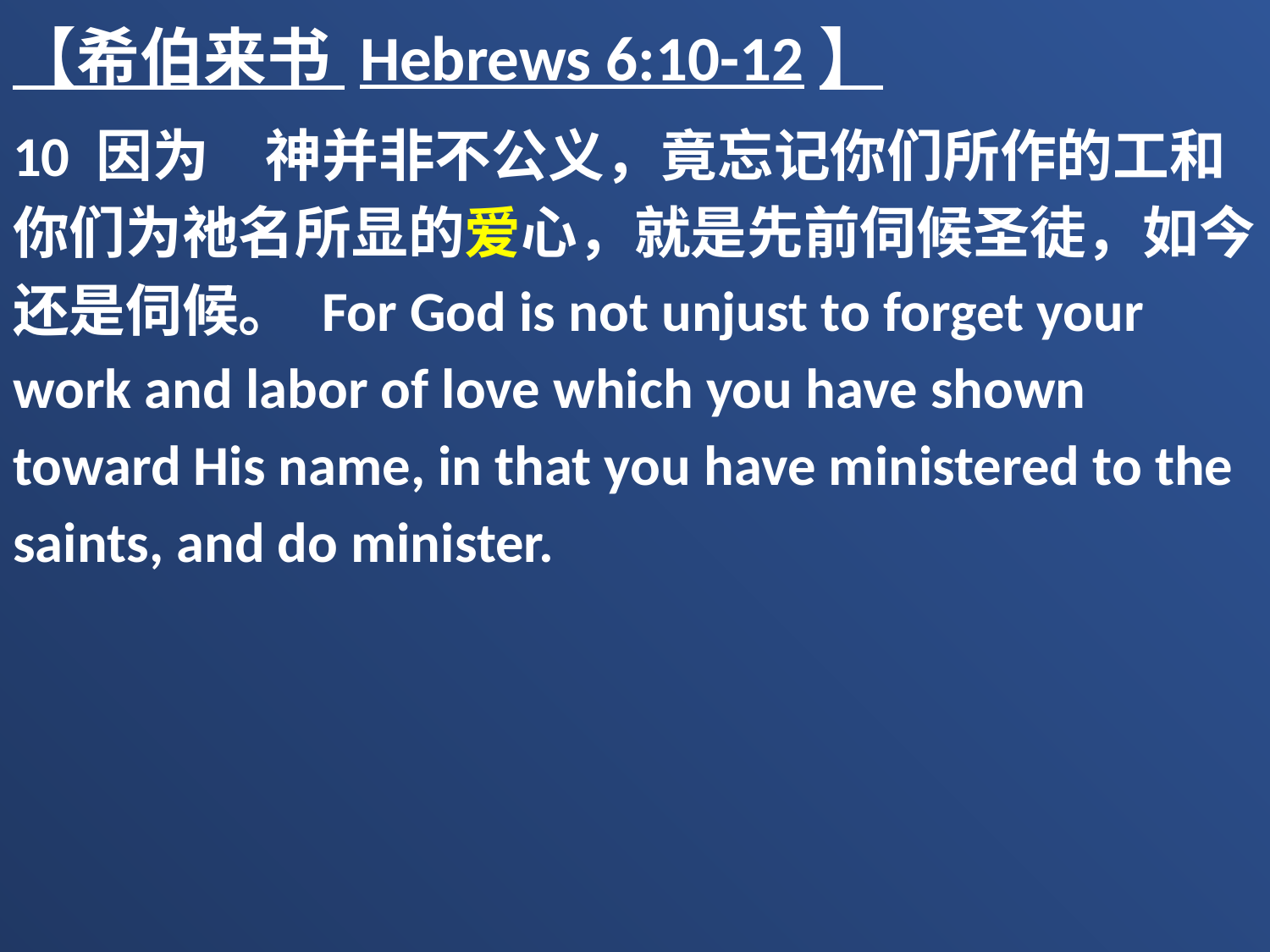

【希伯来书 Hebrews 6:10-12】
10 因为　神并非不公义，竟忘记你们所作的工和你们为祂名所显的爱心，就是先前伺候圣徒，如今还是伺候。 For God is not unjust to forget your work and labor of love which you have shown toward His name, in that you have ministered to the saints, and do minister.